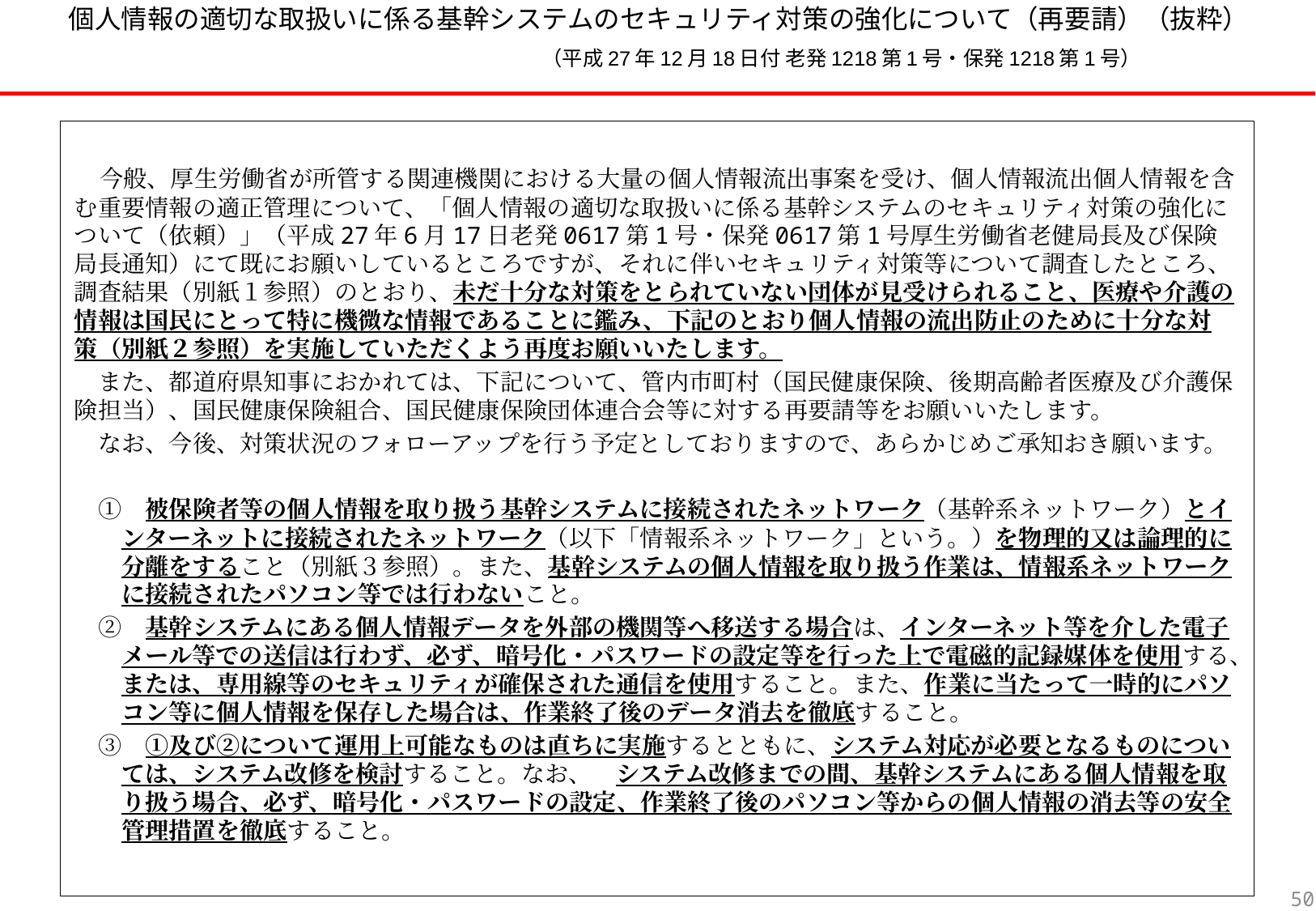

# 個人情報の適切な取扱いに係る基幹システムのセキュリティ対策の強化について（再要請）（抜粋） （平成27年12月18日付 老発1218第1号・保発1218第1号）

　今般、厚生労働省が所管する関連機関における大量の個人情報流出事案を受け、個人情報流出個人情報を含む重要情報の適正管理について、「個人情報の適切な取扱いに係る基幹システムのセキュリティ対策の強化について（依頼）」（平成27年6月17日老発0617第1号・保発0617第1号厚生労働省老健局長及び保険局長通知）にて既にお願いしているところですが、それに伴いセキュリティ対策等について調査したところ、調査結果（別紙１参照）のとおり、未だ十分な対策をとられていない団体が見受けられること、医療や介護の情報は国民にとって特に機微な情報であることに鑑み、下記のとおり個人情報の流出防止のために十分な対策（別紙２参照）を実施していただくよう再度お願いいたします。
　また、都道府県知事におかれては、下記について、管内市町村（国民健康保険、後期高齢者医療及び介護保険担当）、国民健康保険組合、国民健康保険団体連合会等に対する再要請等をお願いいたします。
　なお、今後、対策状況のフォローアップを行う予定としておりますので、あらかじめご承知おき願います。

　①　被保険者等の個人情報を取り扱う基幹システムに接続されたネットワーク（基幹系ネットワーク）とインターネットに接続されたネットワーク（以下「情報系ネットワーク」という。）を物理的又は論理的に分離をすること（別紙３参照）。また、基幹システムの個人情報を取り扱う作業は、情報系ネットワークに接続されたパソコン等では行わないこと。
　②　基幹システムにある個人情報データを外部の機関等へ移送する場合は、インターネット等を介した電子メール等での送信は行わず、必ず、暗号化・パスワードの設定等を行った上で電磁的記録媒体を使用する、または、専用線等のセキュリティが確保された通信を使用すること。また、作業に当たって一時的にパソコン等に個人情報を保存した場合は、作業終了後のデータ消去を徹底すること。
　③　①及び②について運用上可能なものは直ちに実施するとともに、システム対応が必要となるものについては、システム改修を検討すること。なお、　システム改修までの間、基幹システムにある個人情報を取り扱う場合、必ず、暗号化・パスワードの設定、作業終了後のパソコン等からの個人情報の消去等の安全管理措置を徹底すること。

50